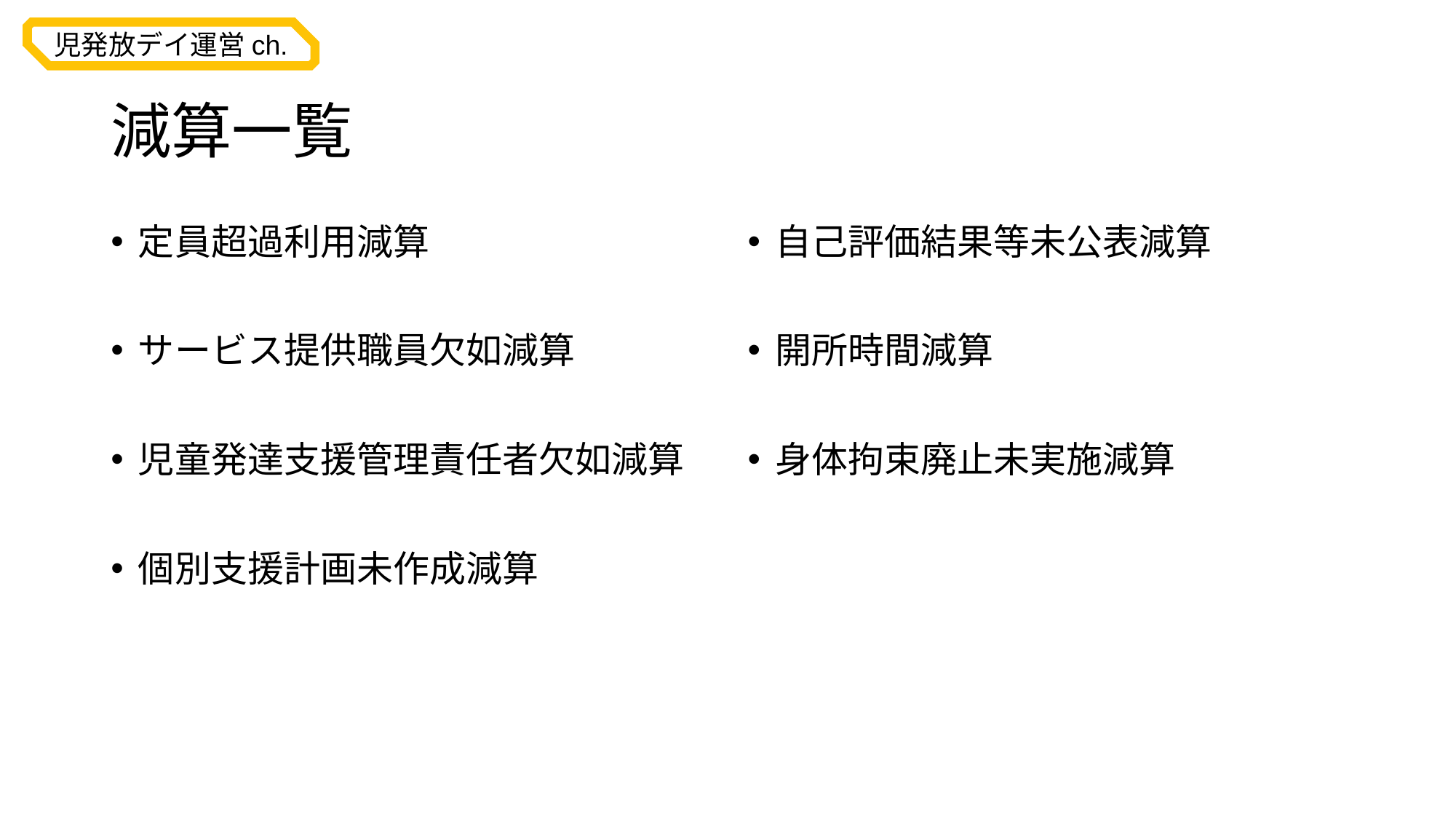

# 減算一覧
定員超過利用減算

サービス提供職員欠如減算

児童発達支援管理責任者欠如減算

個別支援計画未作成減算

自己評価結果等未公表減算

開所時間減算

身体拘束廃止未実施減算